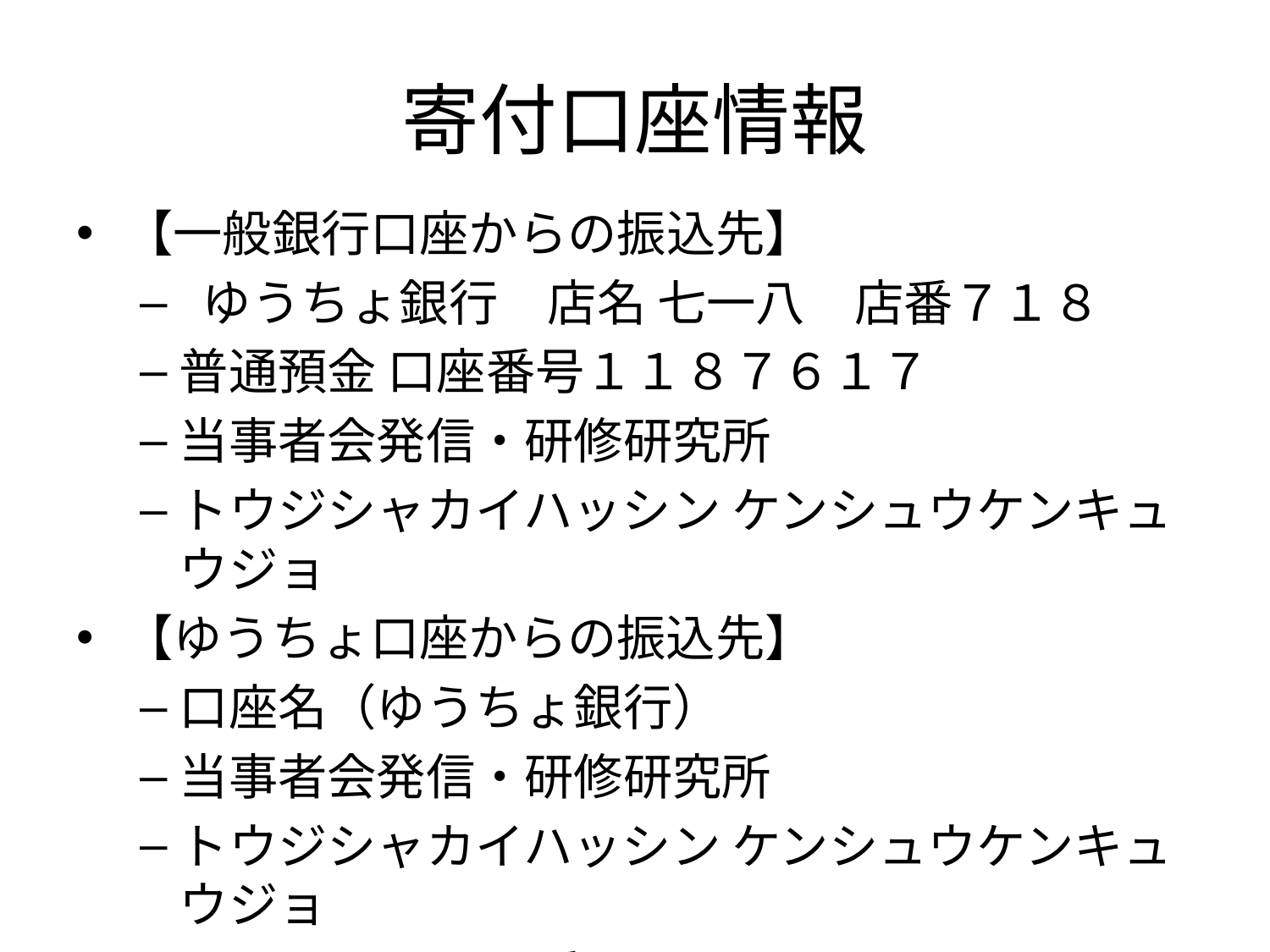

# 寄付口座情報
【一般銀行口座からの振込先】
 ゆうちょ銀行　店名 七一八　店番７１８
普通預金 口座番号１１８７６１７
当事者会発信・研修研究所
トウジシャカイハッシン ケンシュウケンキュウジョ
【ゆうちょ口座からの振込先】
口座名（ゆうちょ銀行）
当事者会発信・研修研究所
トウジシャカイハッシン ケンシュウケンキュウジョ
記号１７１１０ 番号１１８７６１７１